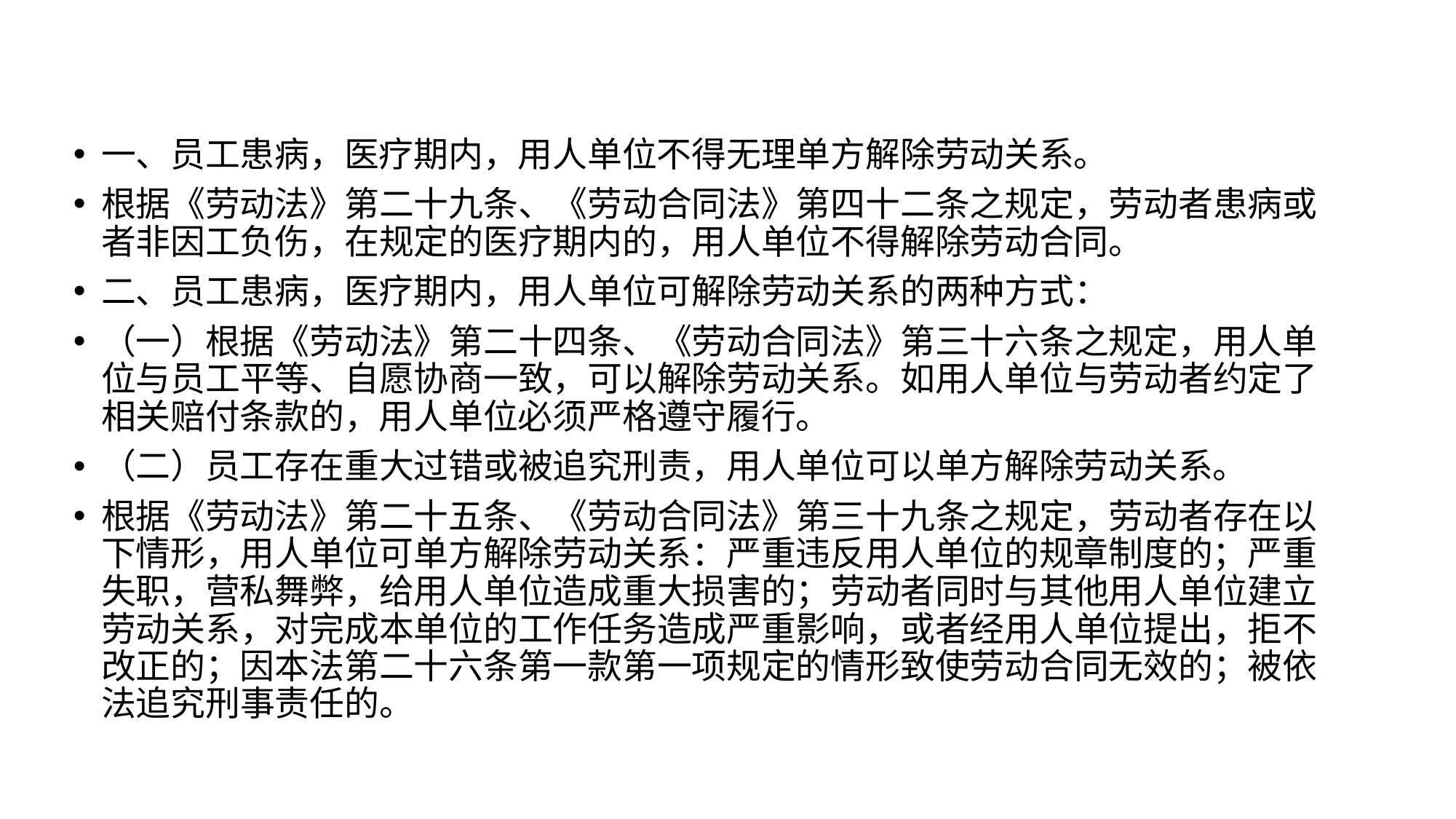

一、员工患病，医疗期内，用人单位不得无理单方解除劳动关系。
根据《劳动法》第二十九条、《劳动合同法》第四十二条之规定，劳动者患病或者非因工负伤，在规定的医疗期内的，用人单位不得解除劳动合同。
二、员工患病，医疗期内，用人单位可解除劳动关系的两种方式：
（一）根据《劳动法》第二十四条、《劳动合同法》第三十六条之规定，用人单位与员工平等、自愿协商一致，可以解除劳动关系。如用人单位与劳动者约定了相关赔付条款的，用人单位必须严格遵守履行。
（二）员工存在重大过错或被追究刑责，用人单位可以单方解除劳动关系。
根据《劳动法》第二十五条、《劳动合同法》第三十九条之规定，劳动者存在以下情形，用人单位可单方解除劳动关系：严重违反用人单位的规章制度的；严重失职，营私舞弊，给用人单位造成重大损害的；劳动者同时与其他用人单位建立劳动关系，对完成本单位的工作任务造成严重影响，或者经用人单位提出，拒不改正的；因本法第二十六条第一款第一项规定的情形致使劳动合同无效的；被依法追究刑事责任的。